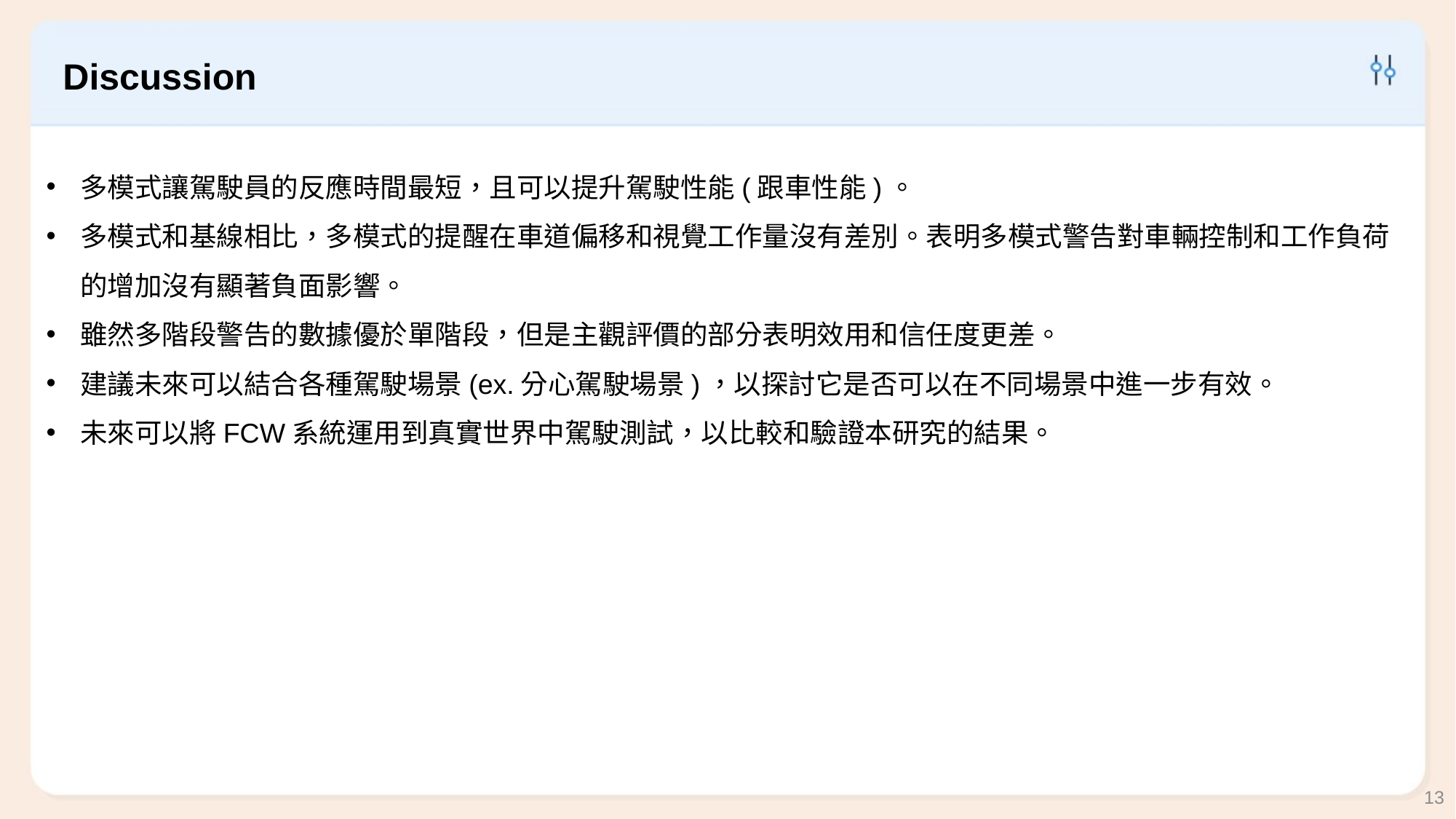

Discussion
多模式讓駕駛員的反應時間最短，且可以提升駕駛性能(跟車性能)。
多模式和基線相比，多模式的提醒在車道偏移和視覺工作量沒有差別。表明多模式警告對車輛控制和工作負荷的增加沒有顯著負面影響。
雖然多階段警告的數據優於單階段，但是主觀評價的部分表明效用和信任度更差。
建議未來可以結合各種駕駛場景(ex.分心駕駛場景)，以探討它是否可以在不同場景中進一步有效。
未來可以將FCW系統運用到真實世界中駕駛測試，以比較和驗證本研究的結果。
13